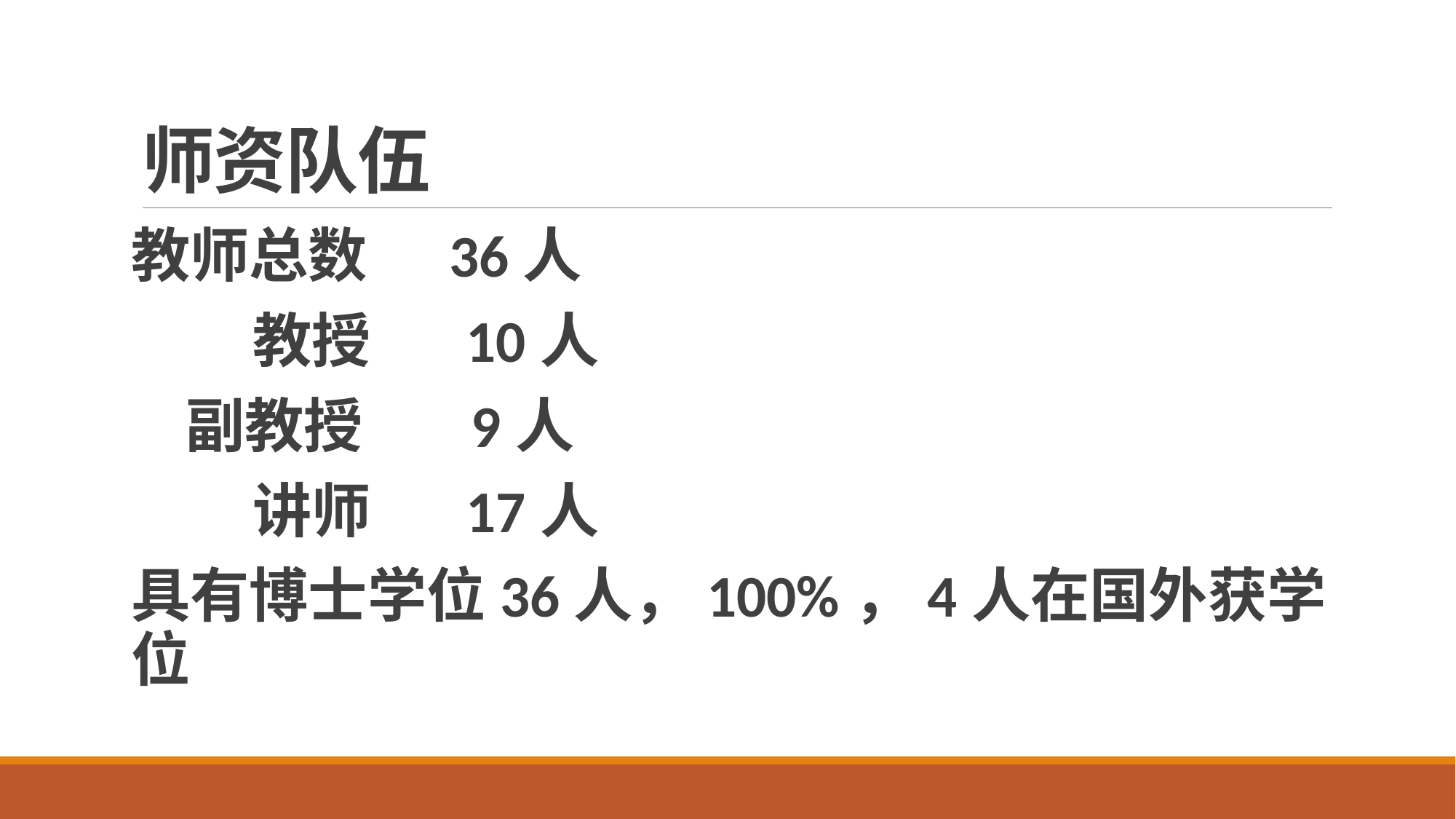

# 师资队伍
教师总数     36人
        教授      10人
   副教授       9人
        讲师      17人
具有博士学位36人，100%，4人在国外获学位